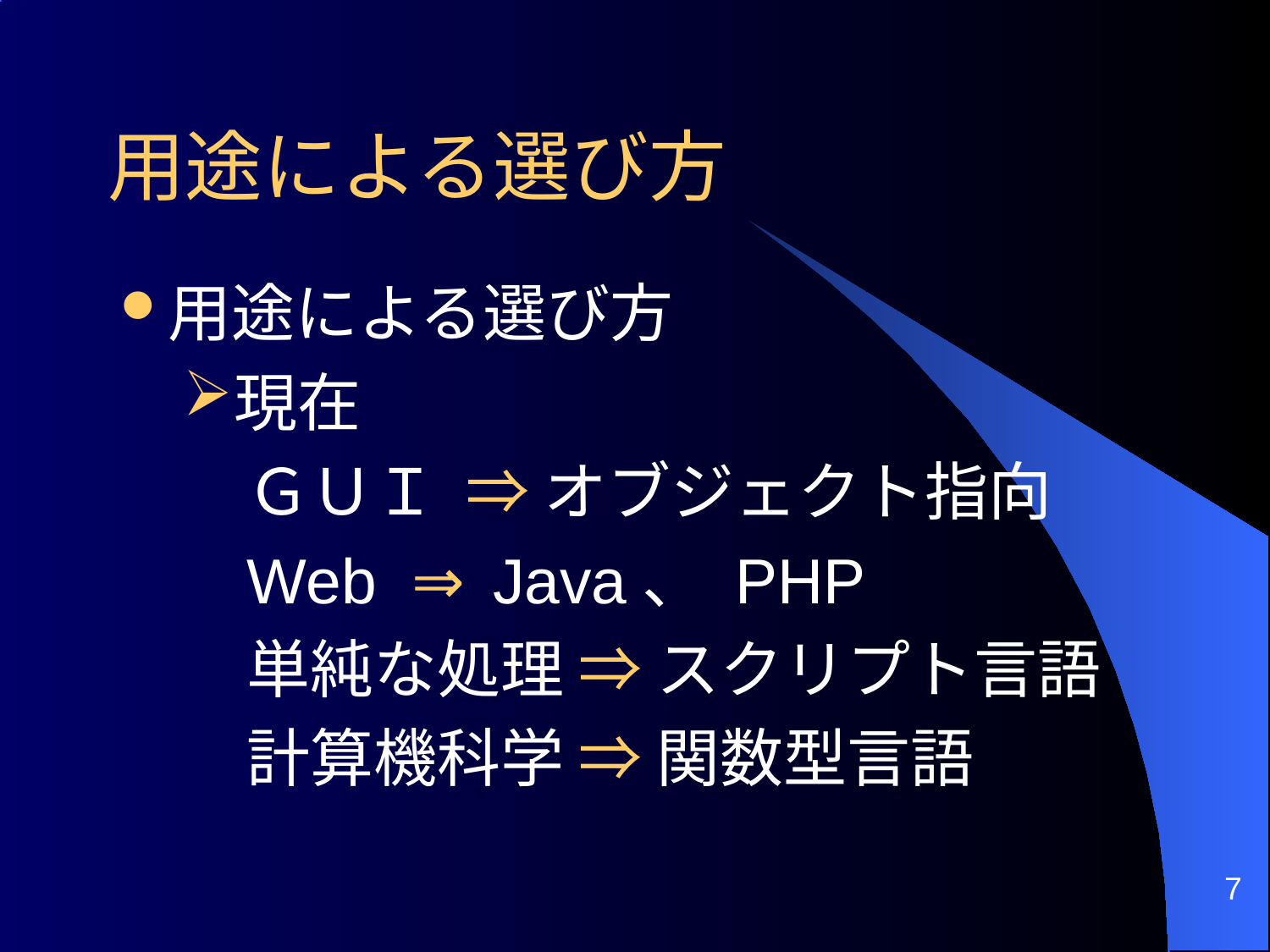

用途による選び方
用途による選び方
現在
ＧＵＩ  ⇒ オブジェクト指向
Web  ⇒ Java、 PHP
単純な処理 ⇒ スクリプト言語
計算機科学 ⇒ 関数型言語
7